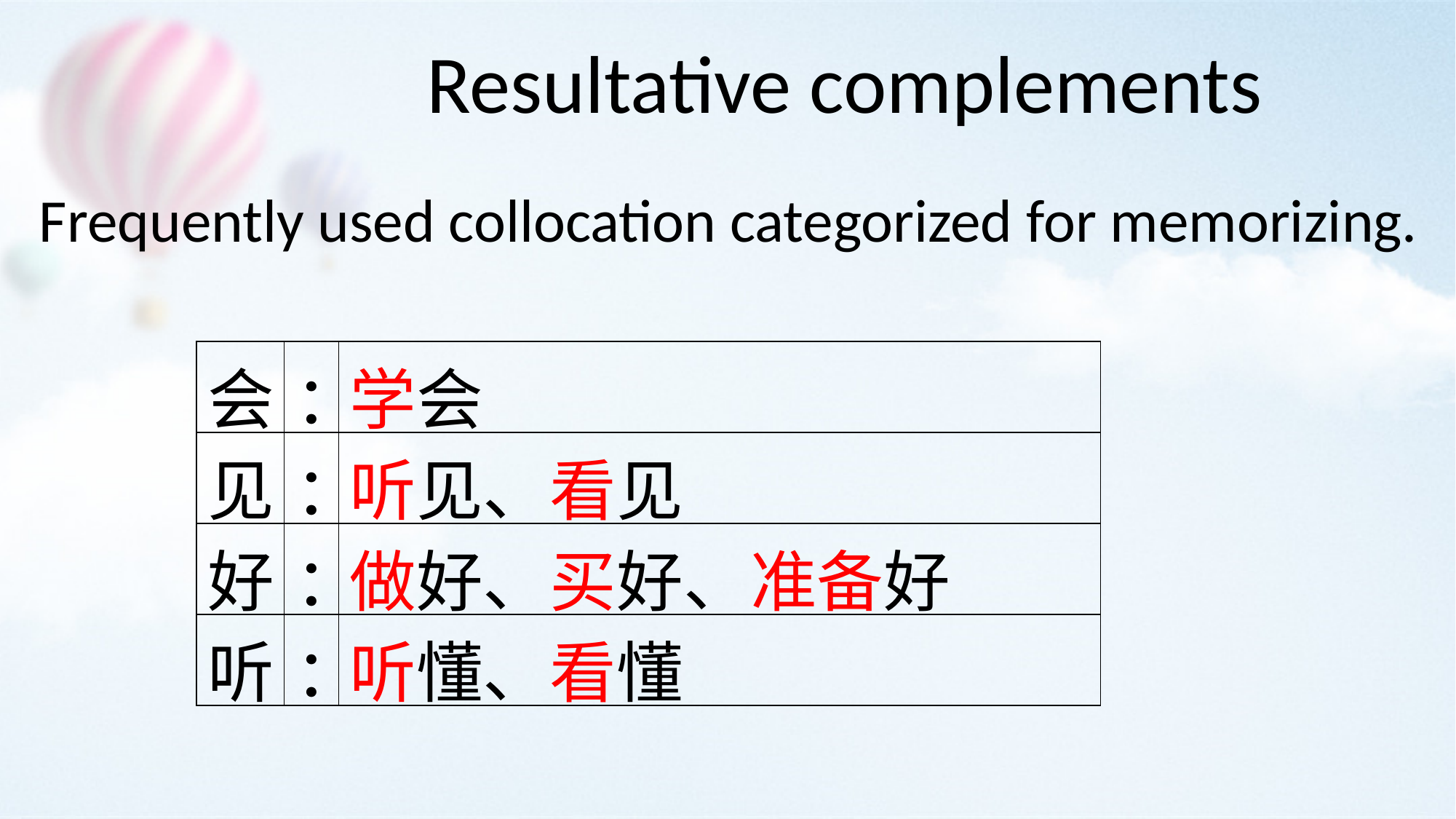

Resultative complements
Frequently used collocation categorized for memorizing.
| 会 | ： | 学会 |
| --- | --- | --- |
| 见 | ： | 听见、看见 |
| 好 | ： | 做好、买好、准备好 |
| 听 | ： | 听懂、看懂 |